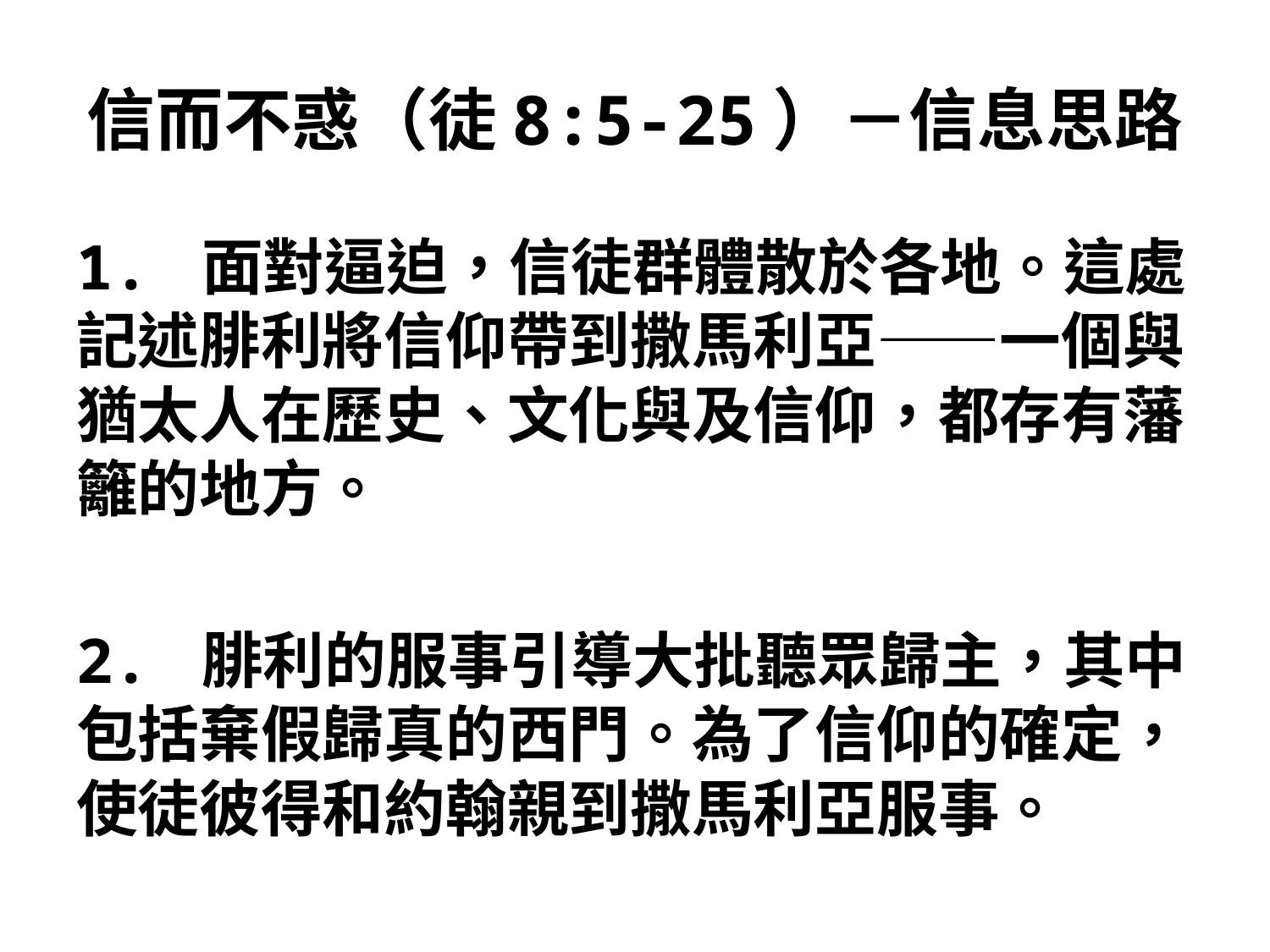

# 信而不惑（徒8:5-25）－信息思路
1. 面對逼迫，信徒群體散於各地。這處記述腓利將信仰帶到撒馬利亞——一個與猶太人在歷史、文化與及信仰，都存有藩籬的地方。

2. 腓利的服事引導大批聽眾歸主，其中包括棄假歸真的西門。為了信仰的確定，使徒彼得和約翰親到撒馬利亞服事。